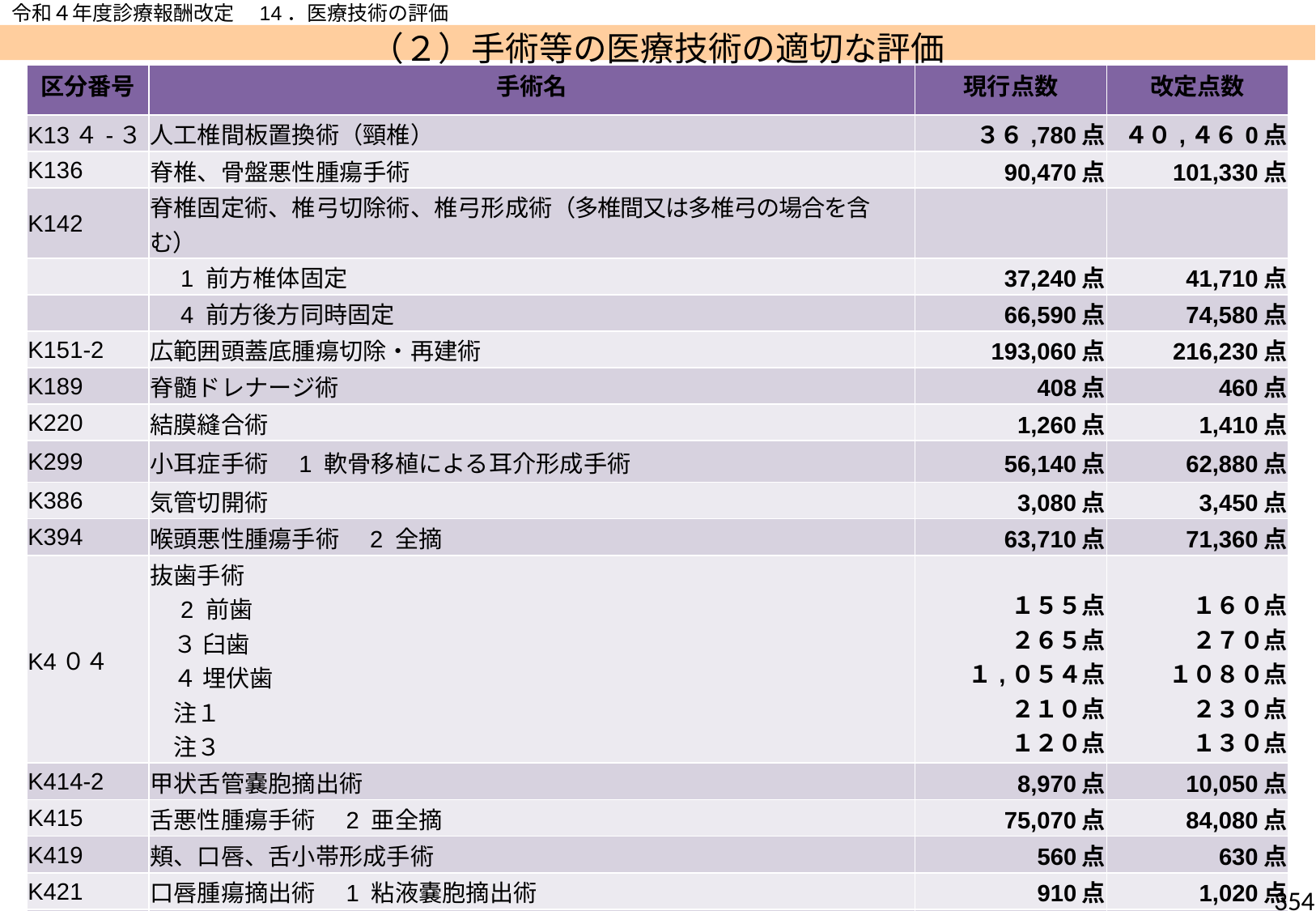

令和４年度診療報酬改定　14．医療技術の評価

（２）手術等の医療技術の適切な評価
| 区分番号 | 手術名 | 現行点数 | 改定点数 |
| --- | --- | --- | --- |
| K13４-３ | 人工椎間板置換術（頸椎） | ３６,780点 | ４０,４６0点 |
| K136 | 脊椎、骨盤悪性腫瘍手術 | 90,470点 | 101,330点 |
| K142 | 脊椎固定術、椎弓切除術、椎弓形成術（多椎間又は多椎弓の場合を含む） |  |  |
|  | 1 前方椎体固定 | 37,240点 | 41,710点 |
|  | 4 前方後方同時固定 | 66,590点 | 74,580点 |
| K151-2 | 広範囲頭蓋底腫瘍切除・再建術 | 193,060点 | 216,230点 |
| K189 | 脊髄ドレナージ術 | 408点 | 460点 |
| K220 | 結膜縫合術 | 1,260点 | 1,410点 |
| K299 | 小耳症手術　1 軟骨移植による耳介形成手術 | 56,140点 | 62,880点 |
| K386 | 気管切開術 | 3,080点 | 3,450点 |
| K394 | 喉頭悪性腫瘍手術　2 全摘 | 63,710点 | 71,360点 |
| K4０４ | 抜歯手術 　2 前歯 　３ 臼歯 　４ 埋伏歯 　注１ 　注３ | １５５点 ２６５点 １,０５４点 ２１０点 １２０点 | １６０点 ２７０点 １０８０点 ２３０点 １３０点 |
| K414-2 | 甲状舌管嚢胞摘出術 | 8,970点 | 10,050点 |
| K415 | 舌悪性腫瘍手術　2 亜全摘 | 75,070点 | 84,080点 |
| K419 | 頬、口唇、舌小帯形成手術 | 560点 | 630点 |
| K421 | 口唇腫瘍摘出術　1 粘液嚢胞摘出術 | 910点 | 1,020点 |
| K425 | 口腔、顎、顔面悪性腫瘍切除術 | 108,700点 | 121,740点 |
354